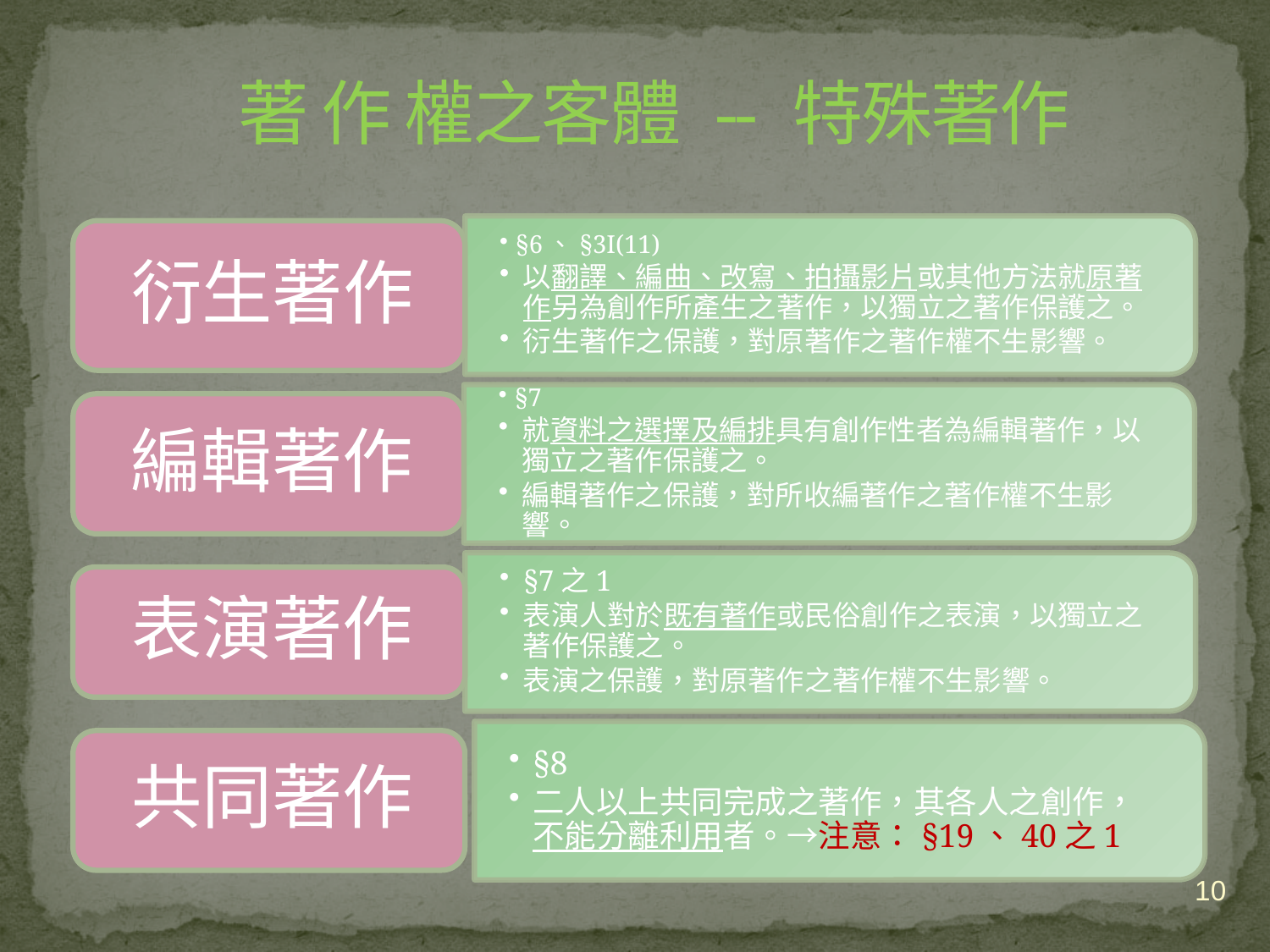

# 著 作 權之客體 -- 特殊著作
§6、§3I(11)
以翻譯、編曲、改寫、拍攝影片或其他方法就原著作另為創作所產生之著作，以獨立之著作保護之。
衍生著作之保護，對原著作之著作權不生影響。
衍生著作
§7
就資料之選擇及編排具有創作性者為編輯著作，以獨立之著作保護之。
編輯著作之保護，對所收編著作之著作權不生影響。
編輯著作
§7之1
表演人對於既有著作或民俗創作之表演，以獨立之著作保護之。
表演之保護，對原著作之著作權不生影響。
表演著作
§8
二人以上共同完成之著作，其各人之創作，不能分離利用者。→注意：§19、40之1
共同著作
10